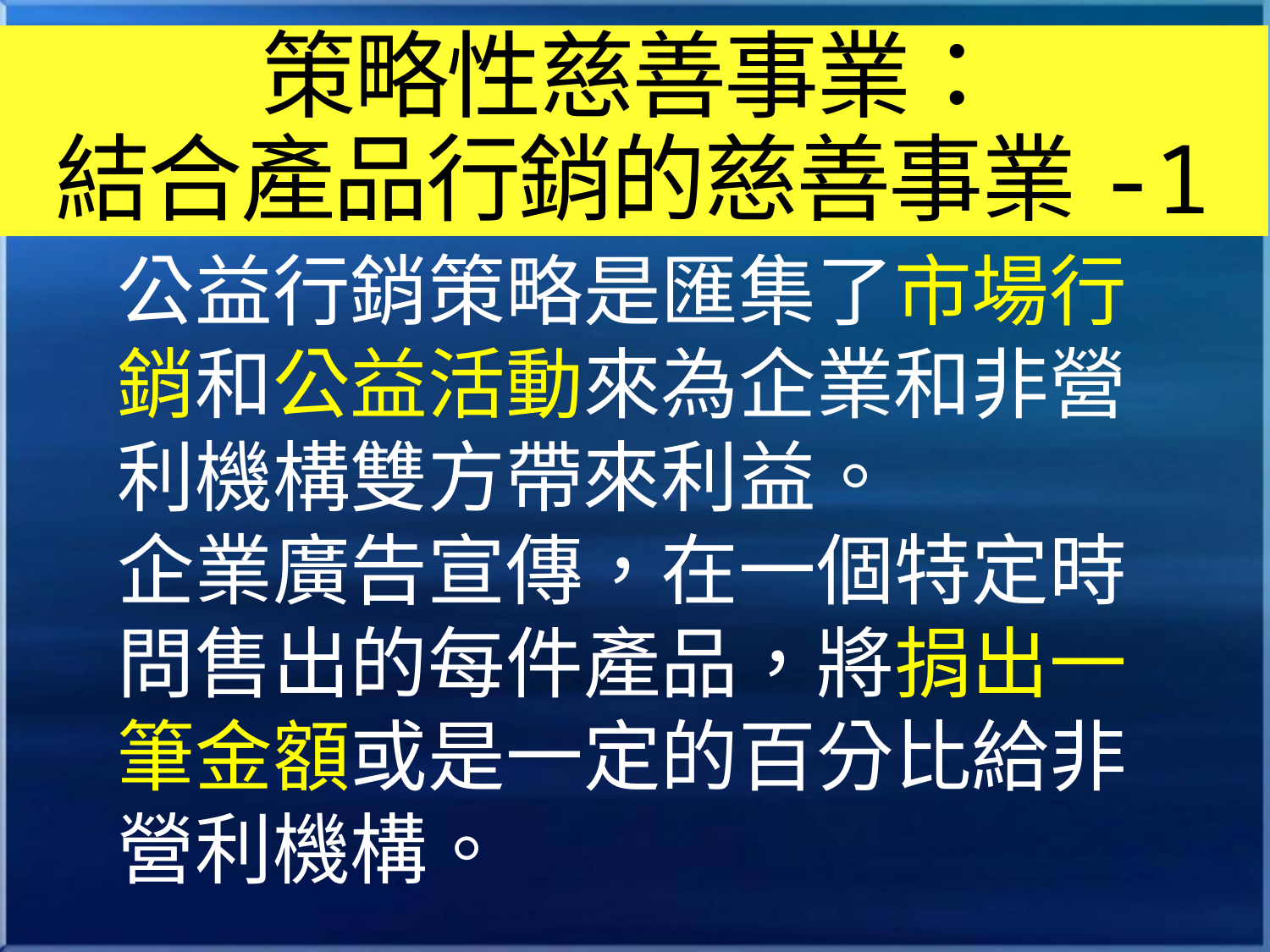

策略性慈善事業：
結合產品行銷的慈善事業-1
公益行銷策略是匯集了市場行銷和公益活動來為企業和非營利機構雙方帶來利益。
企業廣告宣傳，在一個特定時問售出的每件產品，將捐出一筆金額或是一定的百分比給非營利機構。